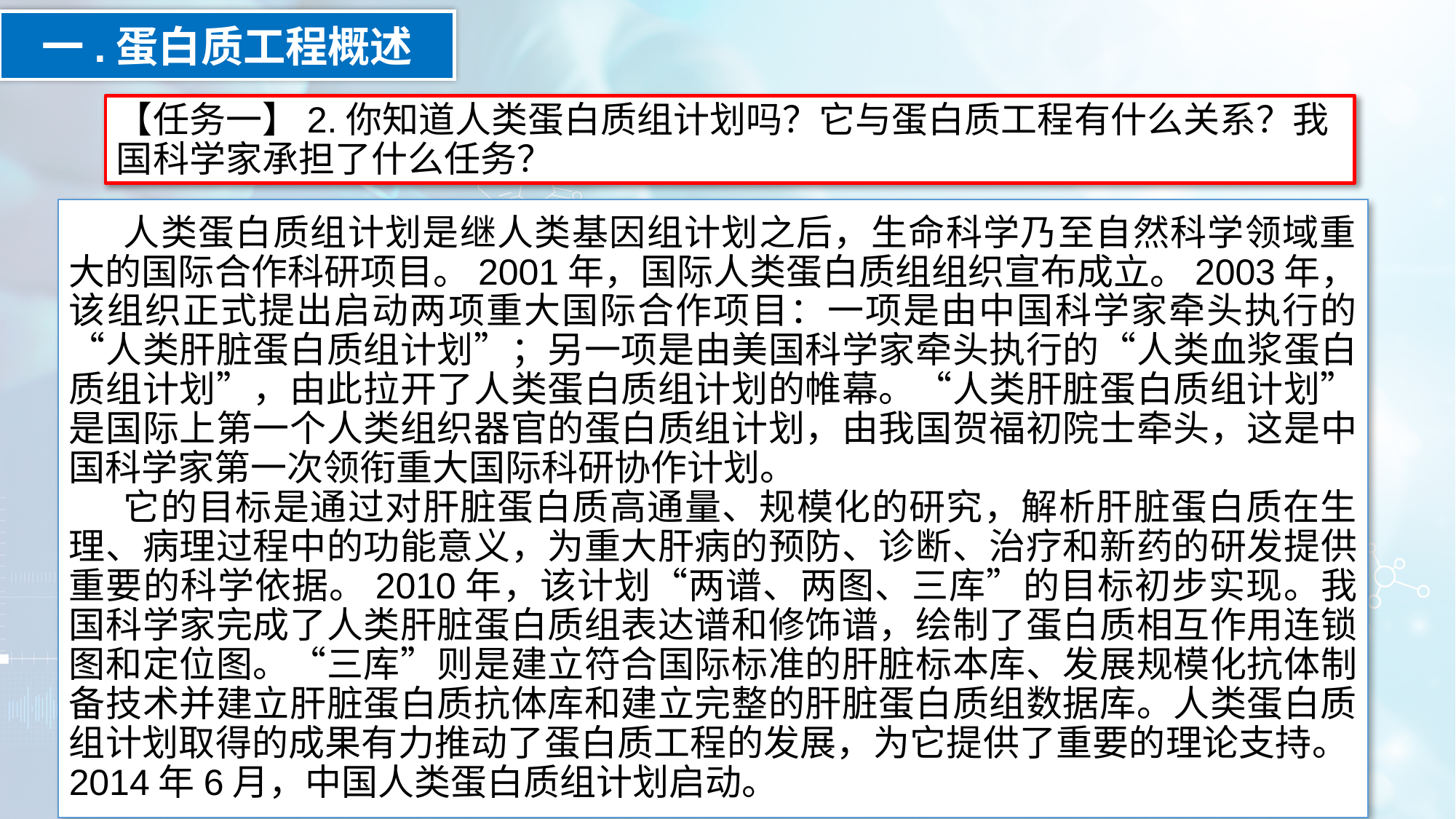

一.蛋白质工程概述
【任务一】2.你知道人类蛋白质组计划吗？它与蛋白质工程有什么关系？我国科学家承担了什么任务？
人类蛋白质组计划是继人类基因组计划之后，生命科学乃至自然科学领域重大的国际合作科研项目。2001年，国际人类蛋白质组组织宣布成立。2003年，该组织正式提出启动两项重大国际合作项目：一项是由中国科学家牵头执行的“人类肝脏蛋白质组计划”；另一项是由美国科学家牵头执行的“人类血浆蛋白质组计划”，由此拉开了人类蛋白质组计划的帷幕。“人类肝脏蛋白质组计划”是国际上第一个人类组织器官的蛋白质组计划，由我国贺福初院士牵头，这是中国科学家第一次领衔重大国际科研协作计划。
它的目标是通过对肝脏蛋白质高通量、规模化的研究，解析肝脏蛋白质在生理、病理过程中的功能意义，为重大肝病的预防、诊断、治疗和新药的研发提供重要的科学依据。2010年，该计划“两谱、两图、三库”的目标初步实现。我国科学家完成了人类肝脏蛋白质组表达谱和修饰谱，绘制了蛋白质相互作用连锁图和定位图。“三库”则是建立符合国际标准的肝脏标本库、发展规模化抗体制备技术并建立肝脏蛋白质抗体库和建立完整的肝脏蛋白质组数据库。人类蛋白质组计划取得的成果有力推动了蛋白质工程的发展，为它提供了重要的理论支持。2014年6月，中国人类蛋白质组计划启动。